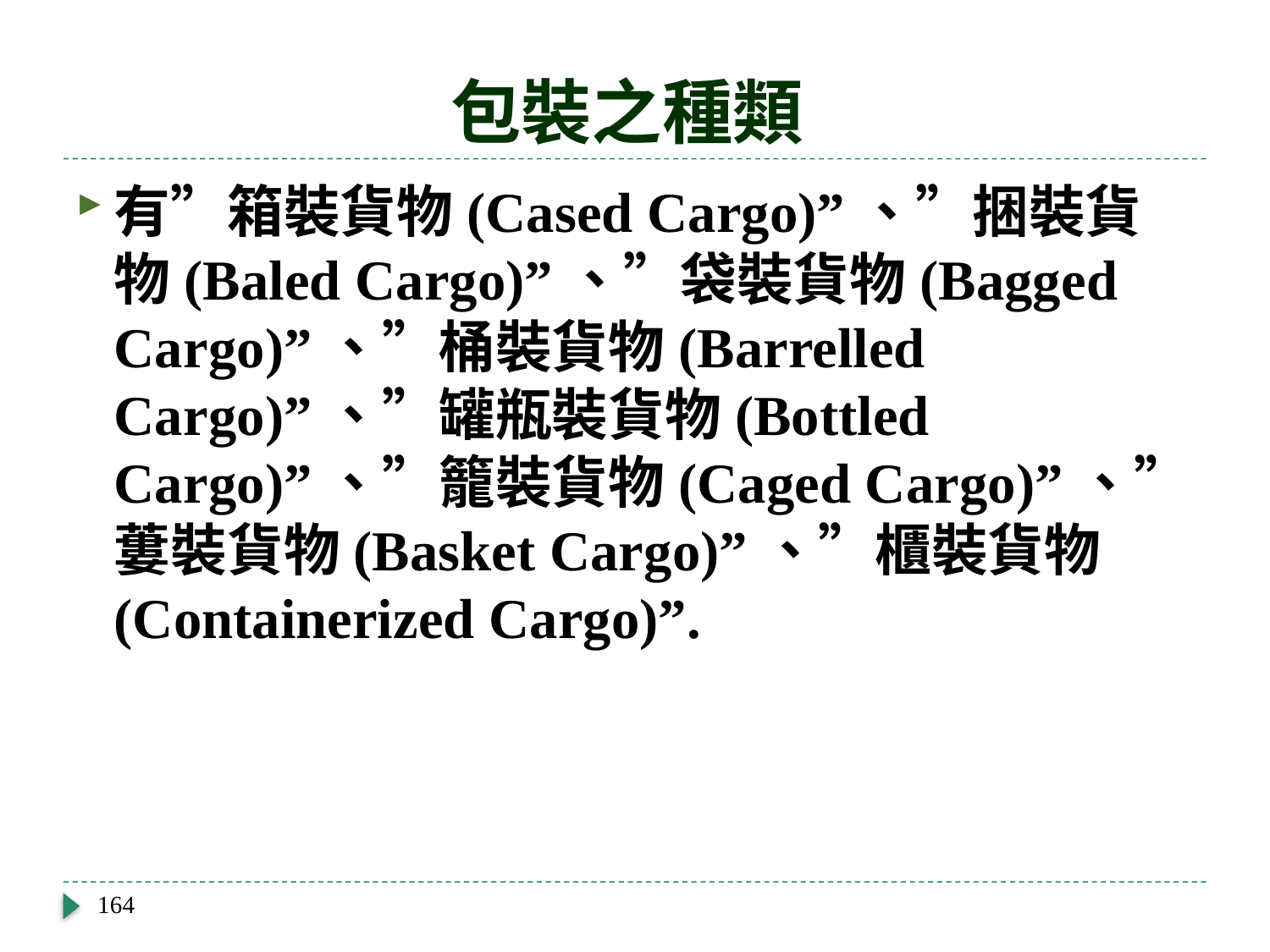

# 包裝之種類
有”箱裝貨物(Cased Cargo)”、”捆裝貨物(Baled Cargo)”、”袋裝貨物(Bagged Cargo)”、”桶裝貨物(Barrelled Cargo)”、”罐瓶裝貨物(Bottled Cargo)”、”籠裝貨物(Caged Cargo)”、”蔞裝貨物(Basket Cargo)”、”櫃裝貨物(Containerized Cargo)”.
164